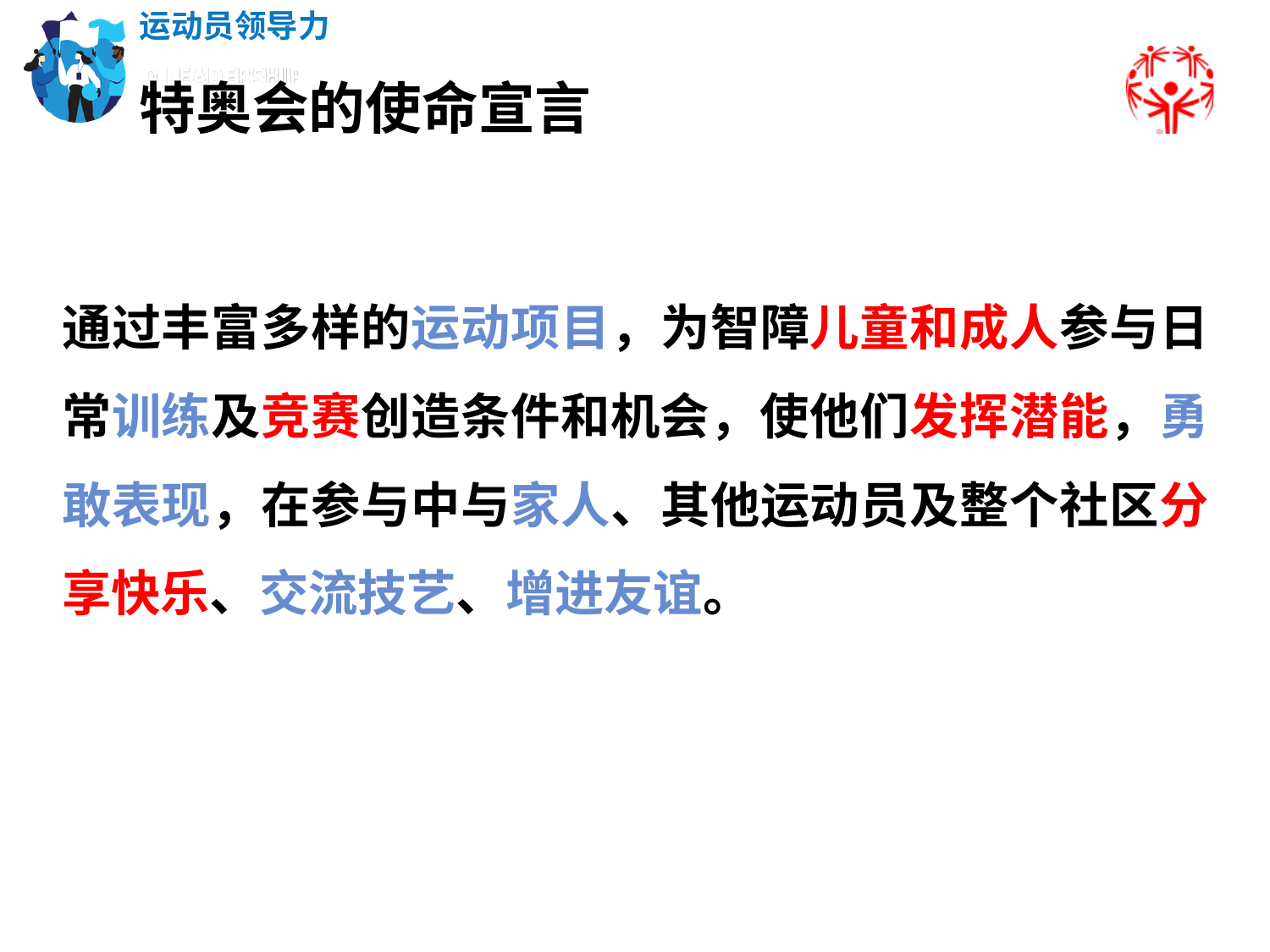

运动员领导力
LIDERAZGO DE ATLETAS
特奥会的使命宣言
通过丰富多样的运动项目，为智障儿童和成人参与日常训练及竞赛创造条件和机会，使他们发挥潜能，勇敢表现，在参与中与家人、其他运动员及整个社区分享快乐、交流技艺、增进友谊。